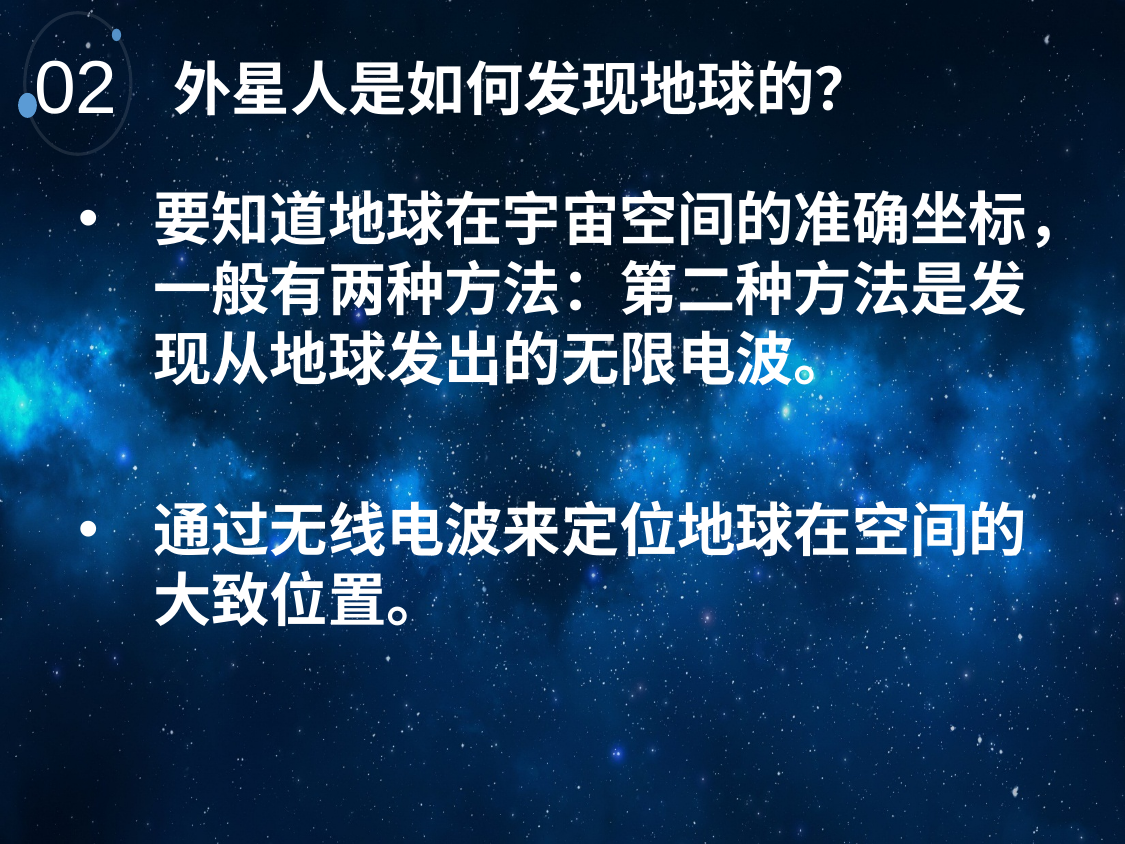

02
外星人是如何发现地球的？
要知道地球在宇宙空间的准确坐标，一般有两种方法：第二种方法是发现从地球发出的无限电波。

通过无线电波来定位地球在空间的大致位置。